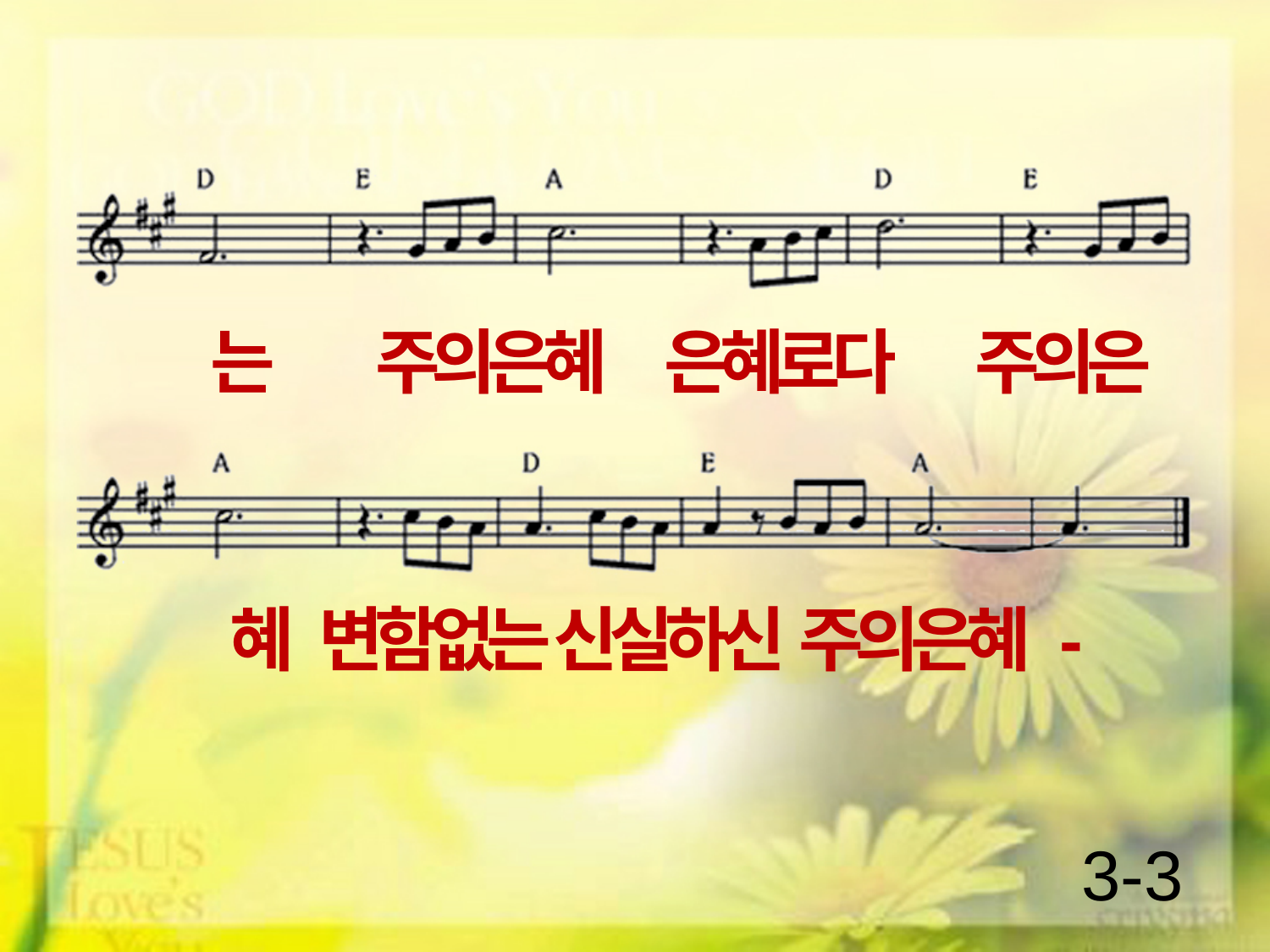

는          주의은혜      은혜로다        주의은
혜   변함없는 신실하신  주의은혜 -
3-3